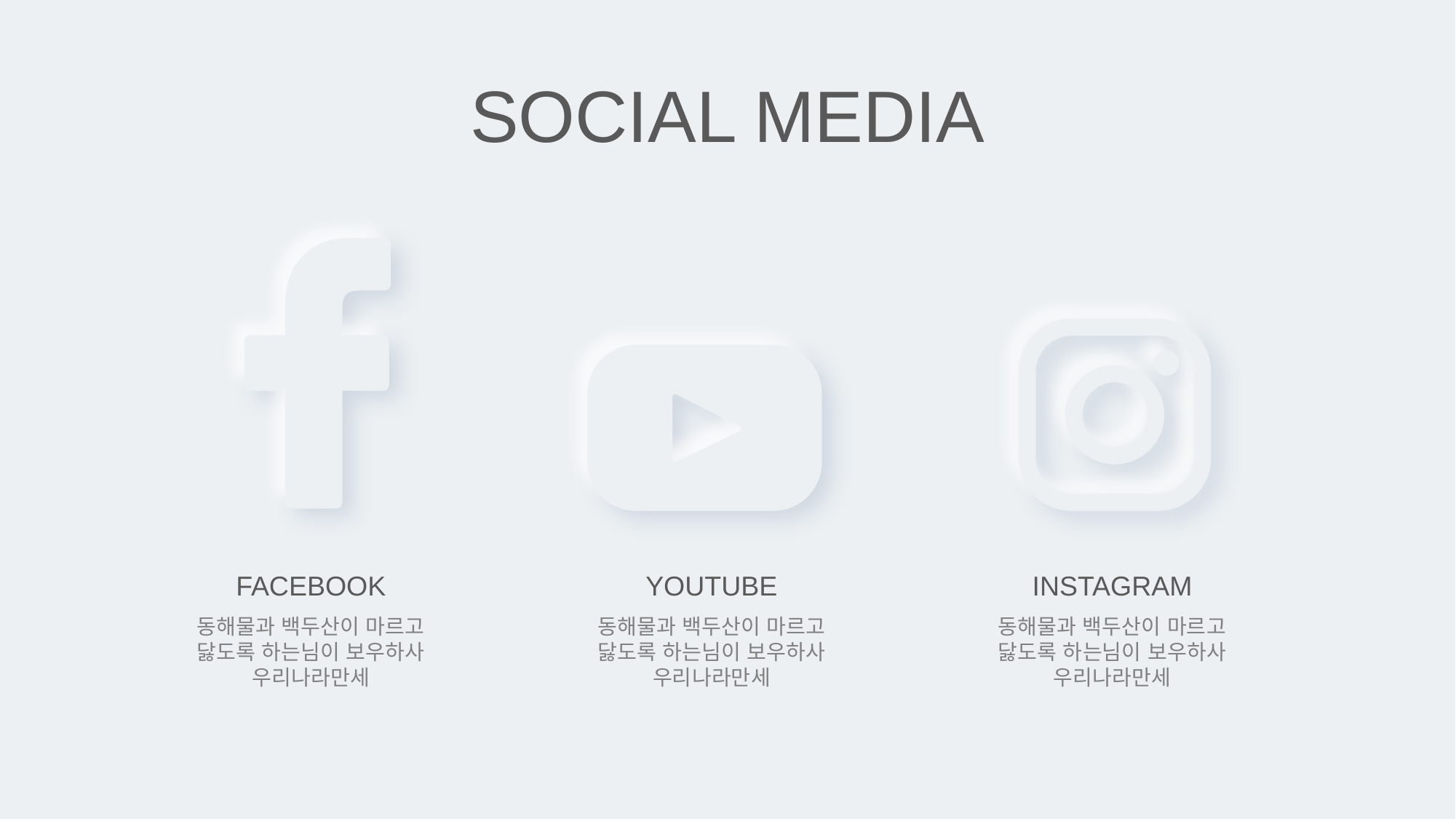

SOCIAL MEDIA

FACEBOOK
YOUTUBE
INSTAGRAM
동해물과 백두산이 마르고
닳도록 하는님이 보우하사
우리나라만세
동해물과 백두산이 마르고
닳도록 하는님이 보우하사
우리나라만세
동해물과 백두산이 마르고
닳도록 하는님이 보우하사
우리나라만세